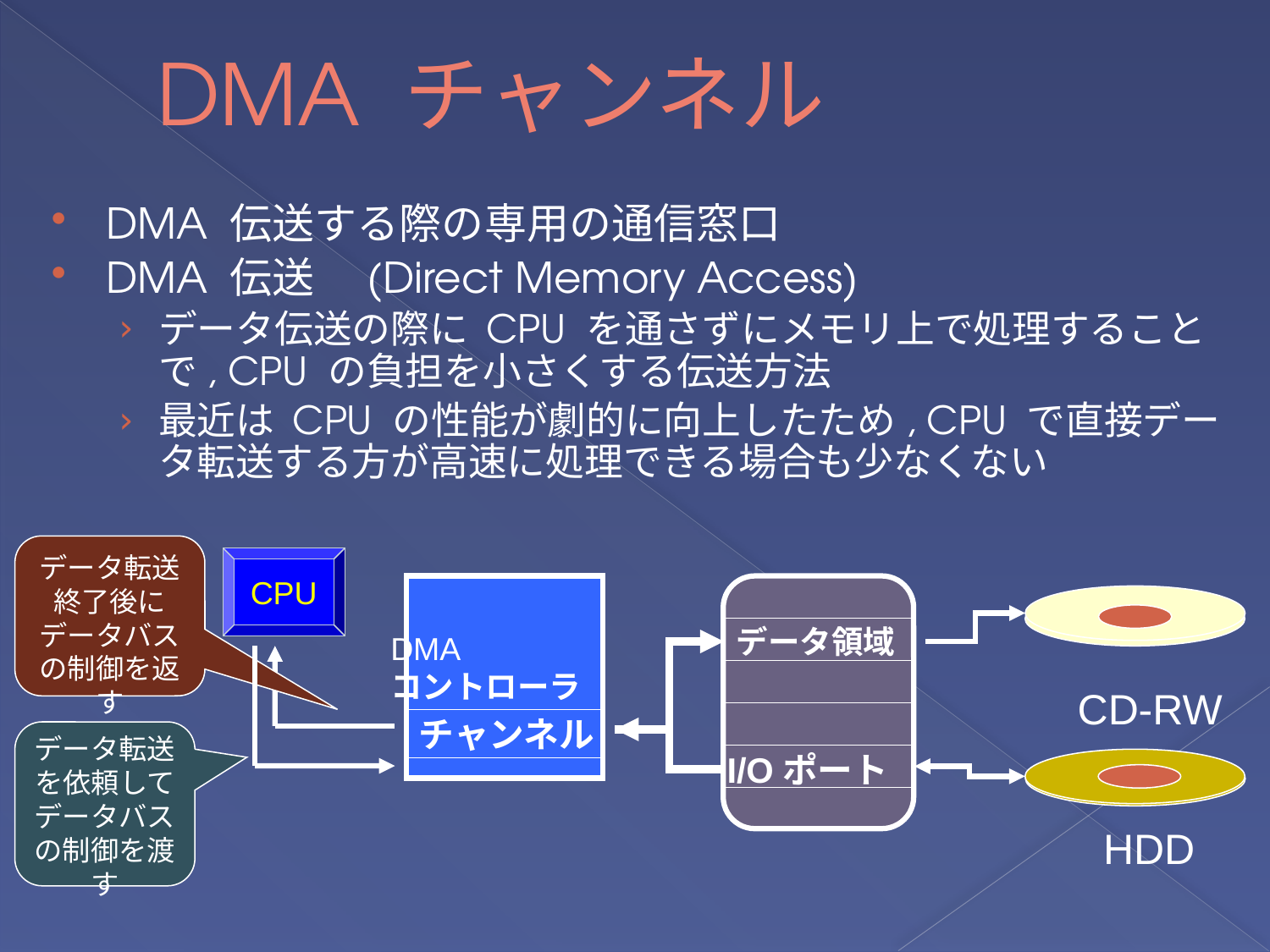

# DMA チャンネル
DMA 伝送する際の専用の通信窓口
DMA 伝送　(Direct Memory Access)
データ伝送の際に CPU を通さずにメモリ上で処理することで, CPU の負担を小さくする伝送方法
最近は CPU の性能が劇的に向上したため, CPU で直接データ転送する方が高速に処理できる場合も少なくない
データ転送終了後にデータバスの制御を返す
CPU

DMA
コントローラ
チャンネル

データ領域

I/Oポート

CD-RW
データ転送を依頼してデータバスの制御を渡す

HDD